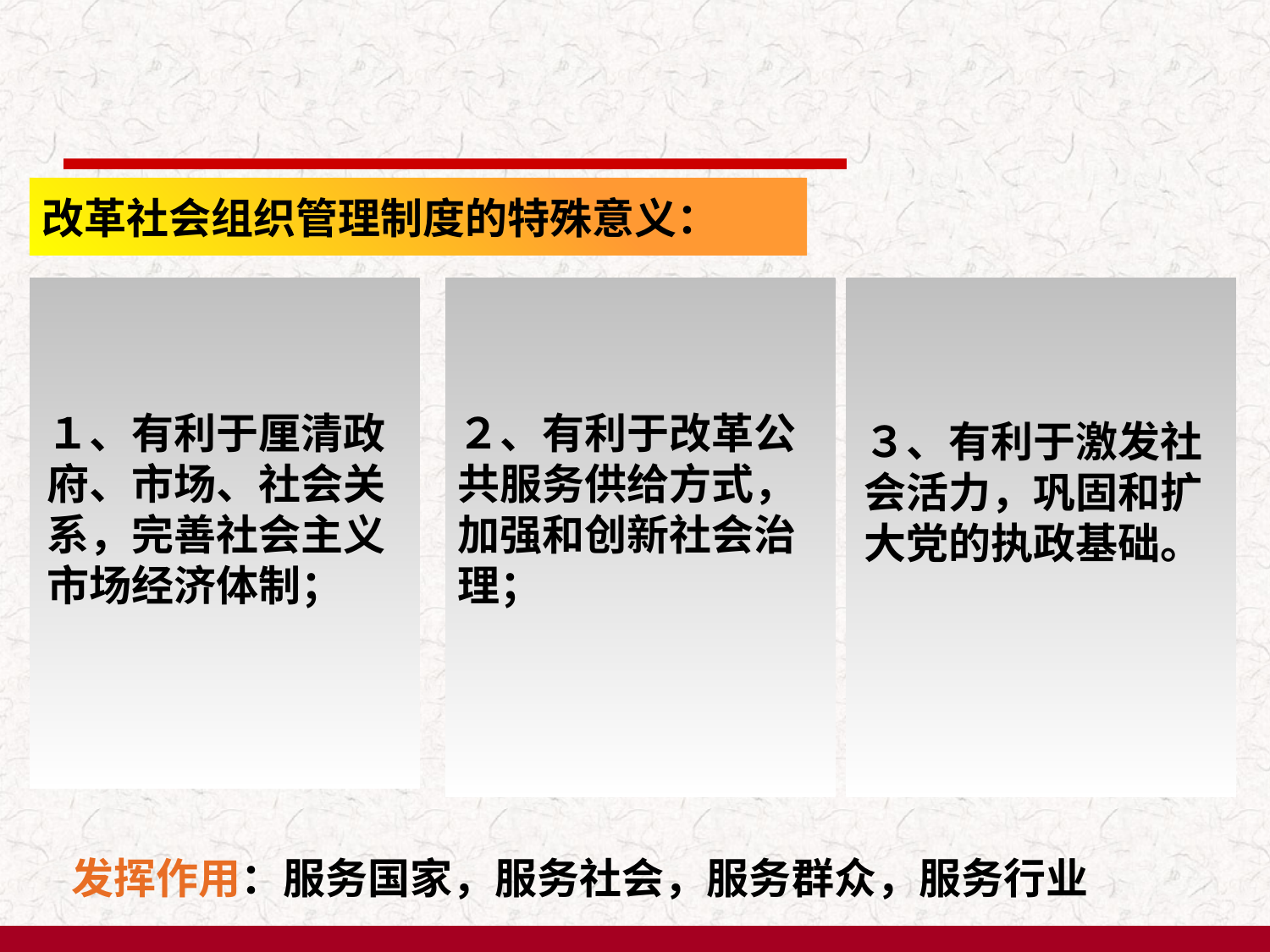

改革社会组织管理制度的特殊意义：

１、有利于厘清政府、市场、社会关系，完善社会主义市场经济体制；

２、有利于改革公共服务供给方式，加强和创新社会治理；

３、有利于激发社会活力，巩固和扩大党的执政基础。
发挥作用：服务国家，服务社会，服务群众，服务行业